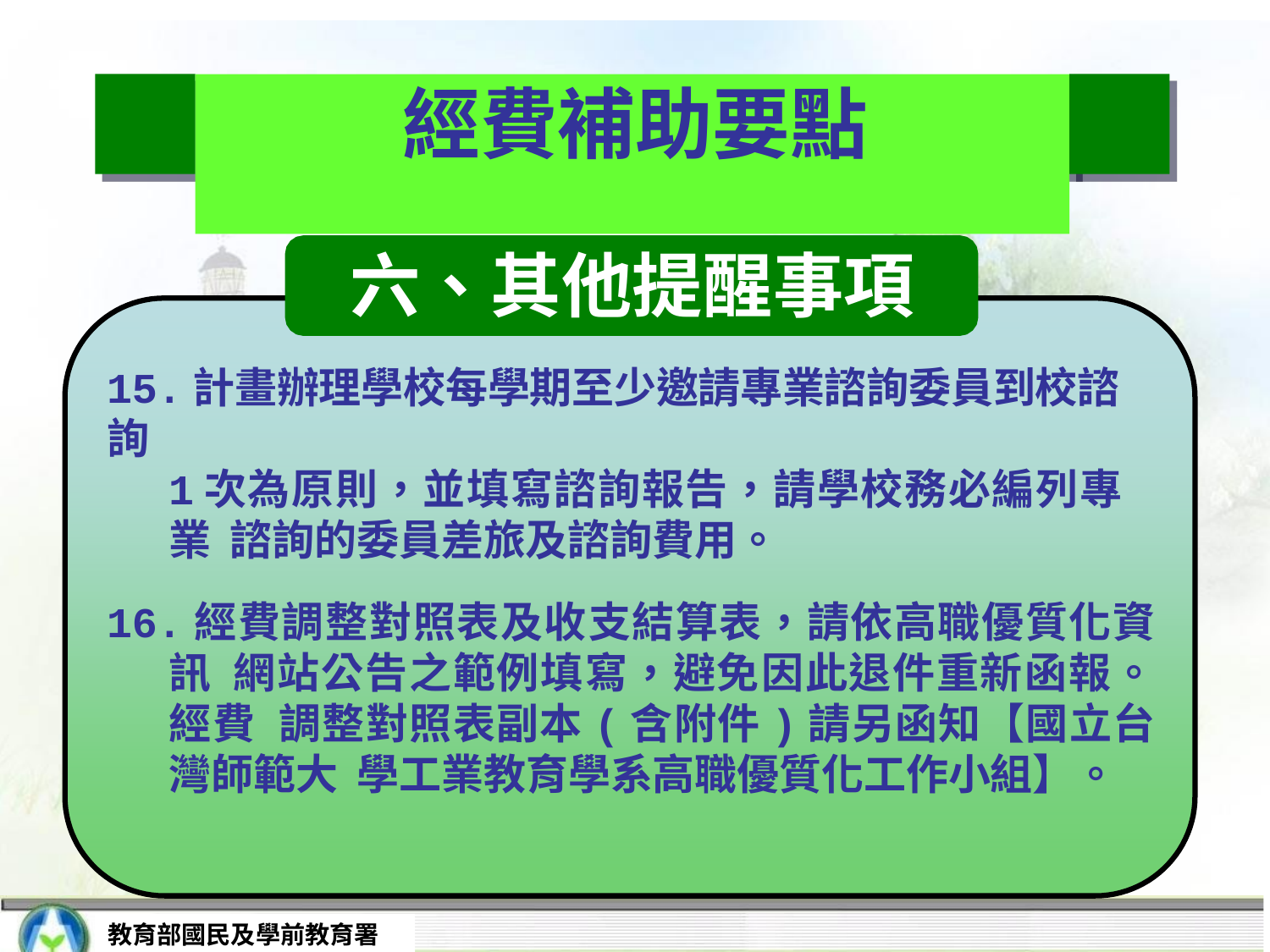

# 經費補助要點

六、其他提醒事項

15.計畫辦理學校每學期至少邀請專業諮詢委員到校諮詢
1次為原則，並填寫諮詢報告，請學校務必編列專業  諮詢的委員差旅及諮詢費用。
16.經費調整對照表及收支結算表，請依高職優質化資訊  網站公告之範例填寫，避免因此退件重新函報。經費  調整對照表副本(含附件)請另函知【國立台灣師範大  學工業教育學系高職優質化工作小組】。
教育部國民及學前教育署